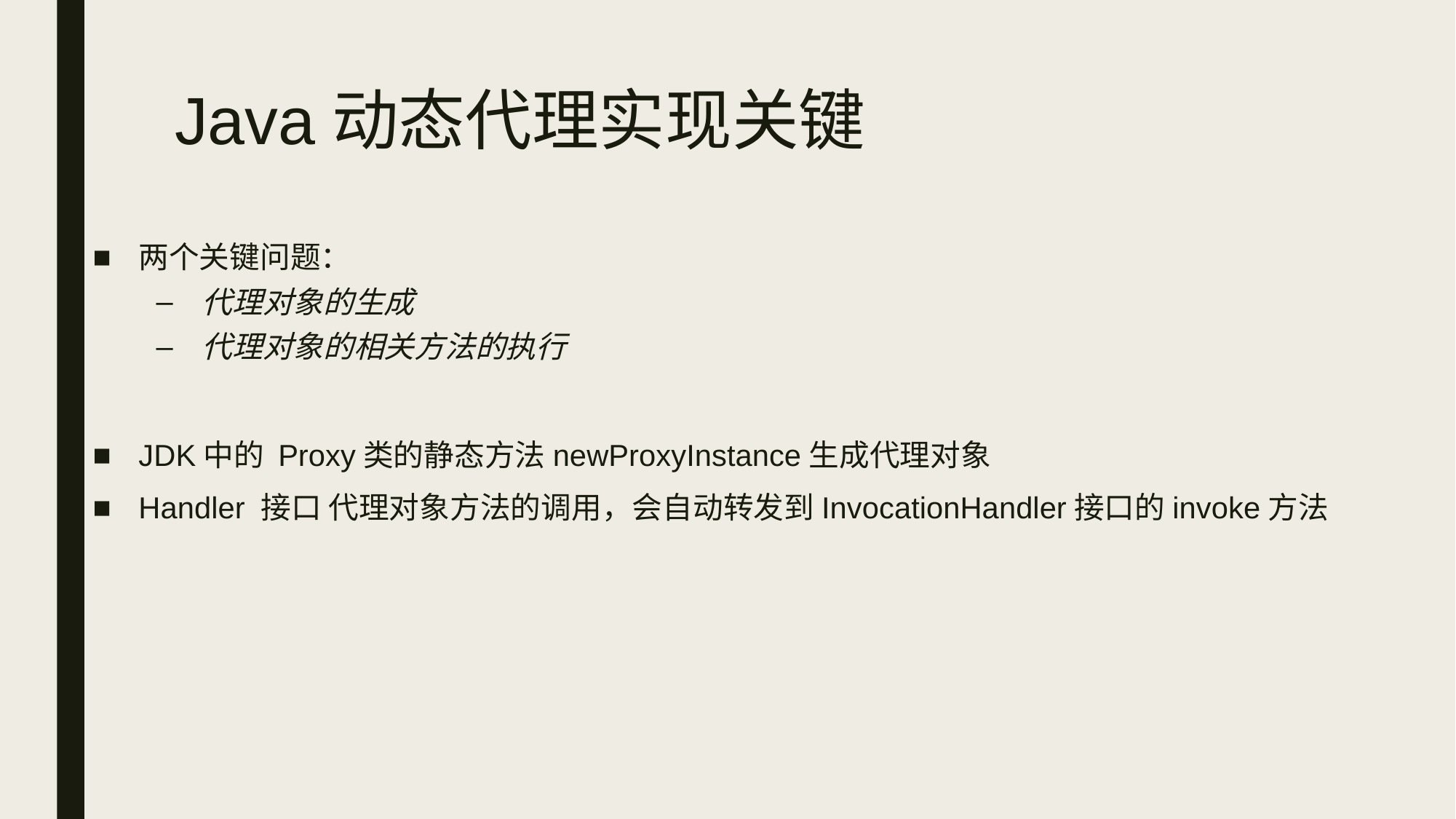

# Java动态代理实现关键
两个关键问题：
代理对象的生成
代理对象的相关方法的执行

JDK中的 Proxy类的静态方法newProxyInstance生成代理对象
Handler 接口 代理对象方法的调用，会自动转发到InvocationHandler接口的invoke方法